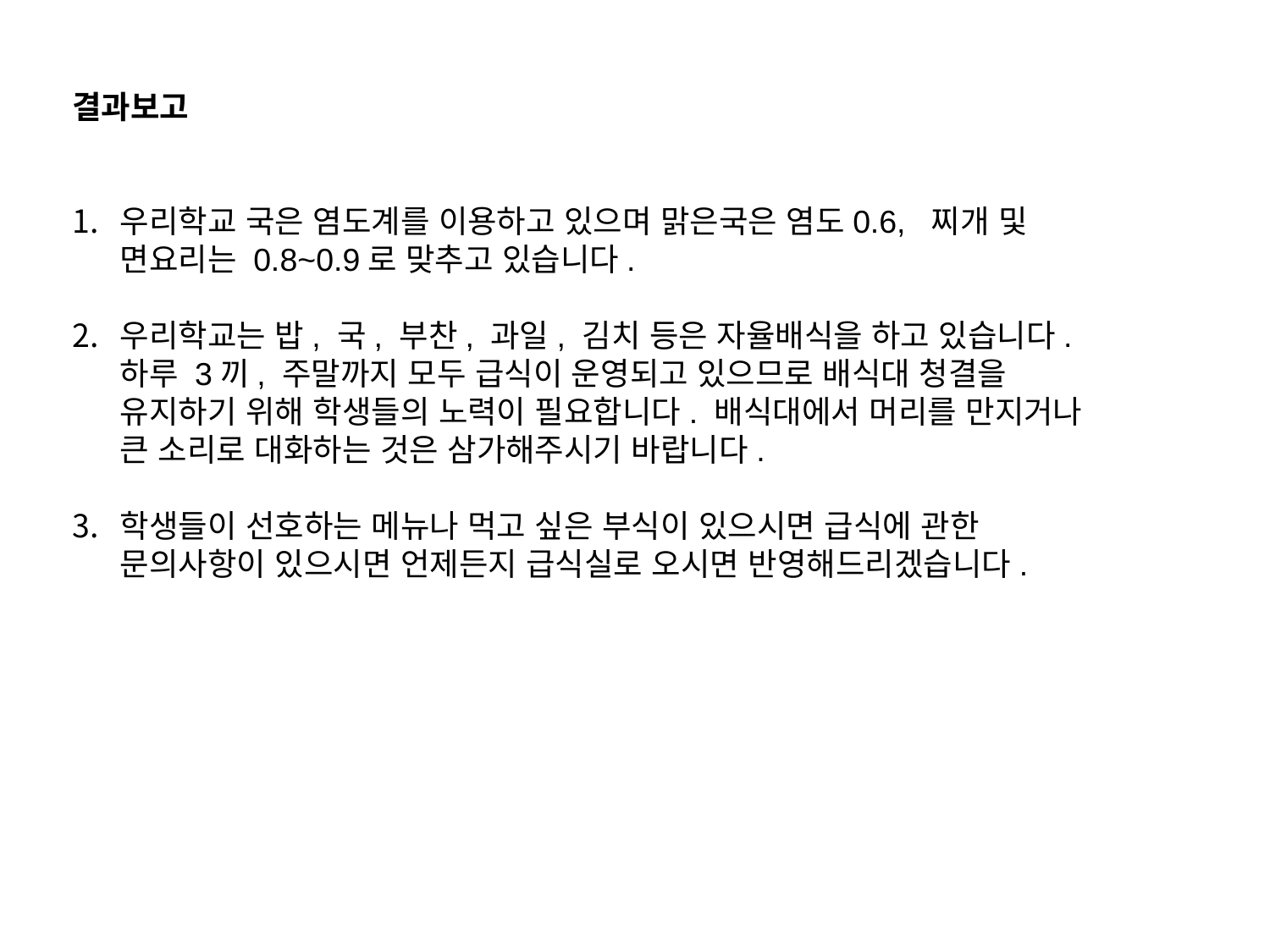

결과보고

우리학교 국은 염도계를 이용하고 있으며 맑은국은 염도0.6,  찌개 및 면요리는 0.8~0.9로 맞추고 있습니다.

우리학교는 밥, 국, 부찬, 과일, 김치 등은 자율배식을 하고 있습니다. 하루 3끼, 주말까지 모두 급식이 운영되고 있으므로 배식대 청결을 유지하기 위해 학생들의 노력이 필요합니다. 배식대에서 머리를 만지거나 큰 소리로 대화하는 것은 삼가해주시기 바랍니다.

학생들이 선호하는 메뉴나 먹고 싶은 부식이 있으시면 급식에 관한 문의사항이 있으시면 언제든지 급식실로 오시면 반영해드리겠습니다.